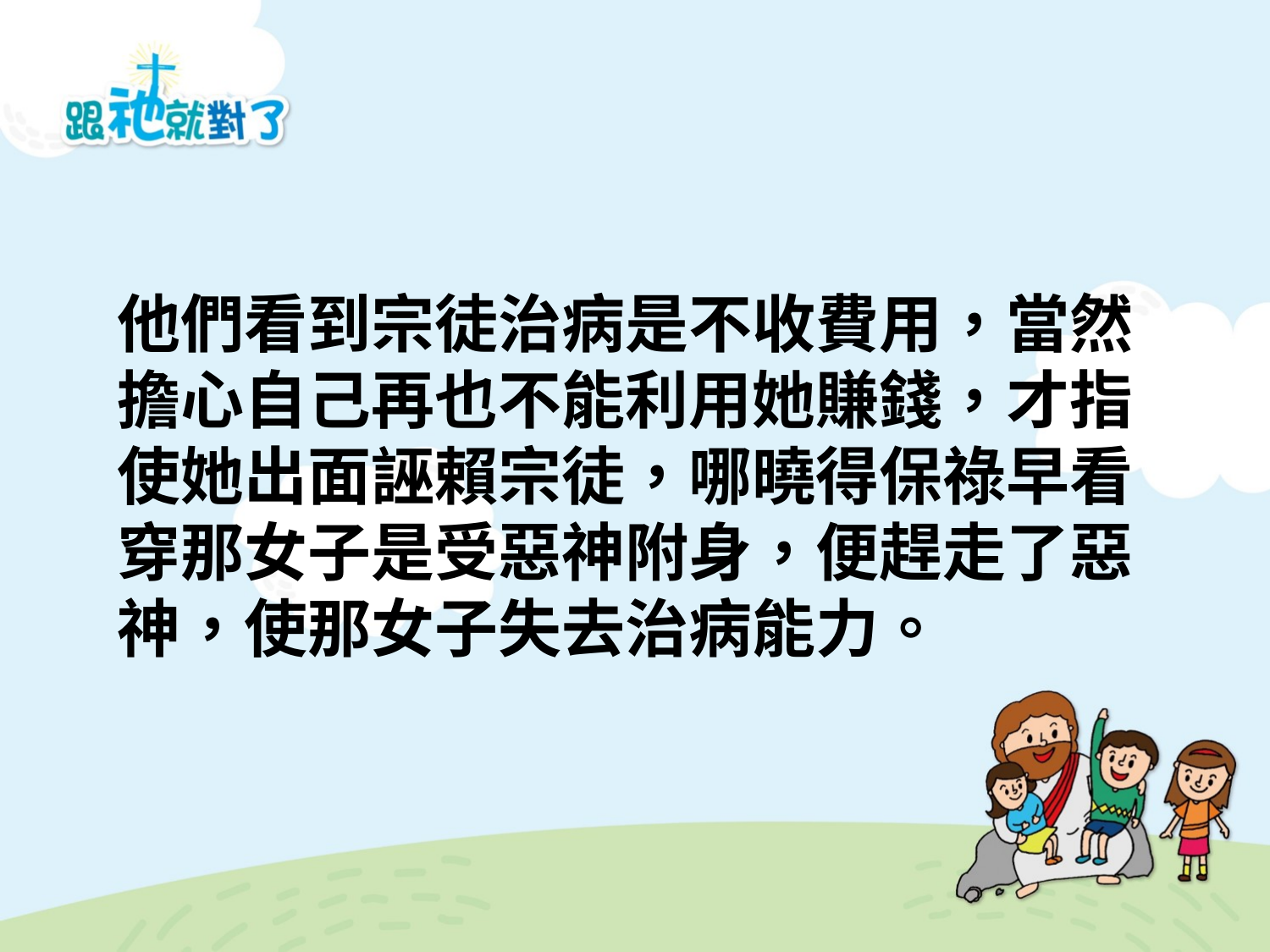

他們看到宗徒治病是不收費用，當然擔心自己再也不能利用她賺錢，才指使她出面誣賴宗徒，哪曉得保祿早看穿那女子是受惡神附身，便趕走了惡神，使那女子失去治病能力。